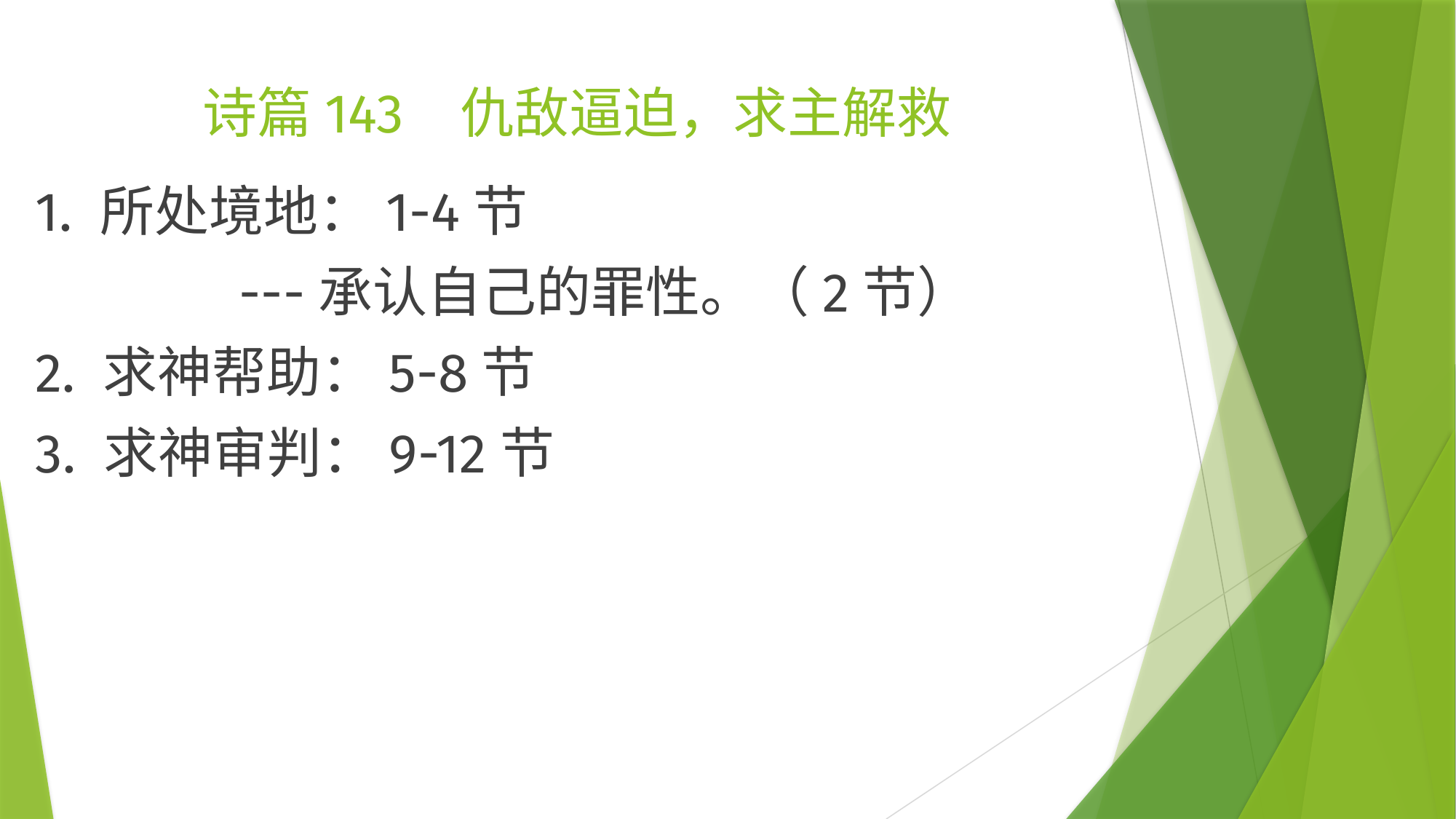

# 诗篇143   仇敌逼迫，求主解救
1. 所处境地：1-4节
              ---承认自己的罪性。（2节）
2. 求神帮助：5-8节
3. 求神审判：9-12节